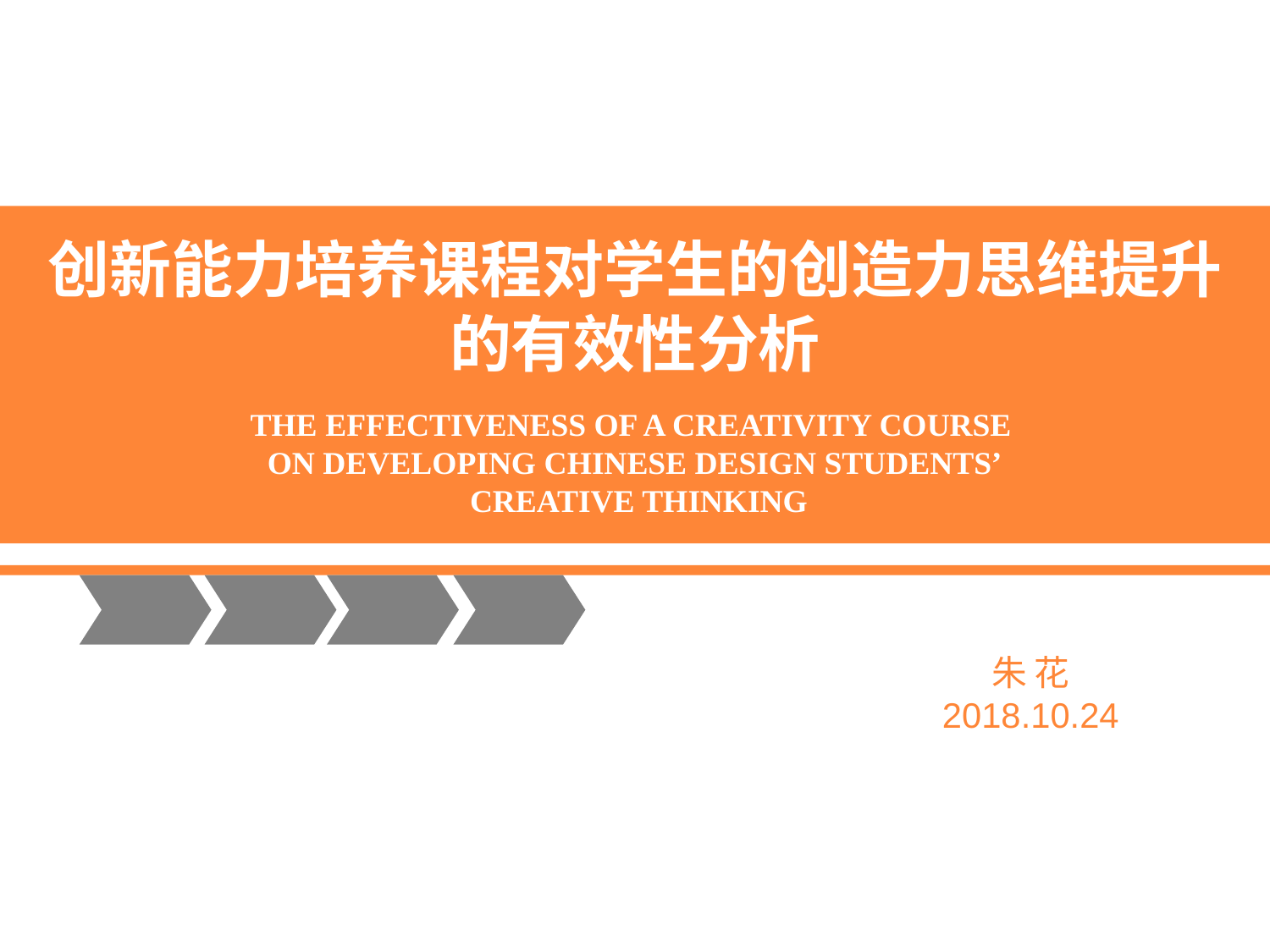

创新能力培养课程对学生的创造力思维提升
的有效性分析

THE EFFECTIVENESS OF A CREATIVITY COURSE
ON DEVELOPING CHINESE DESIGN STUDENTS’
 CREATIVE THINKING

朱 花
2018.10.24